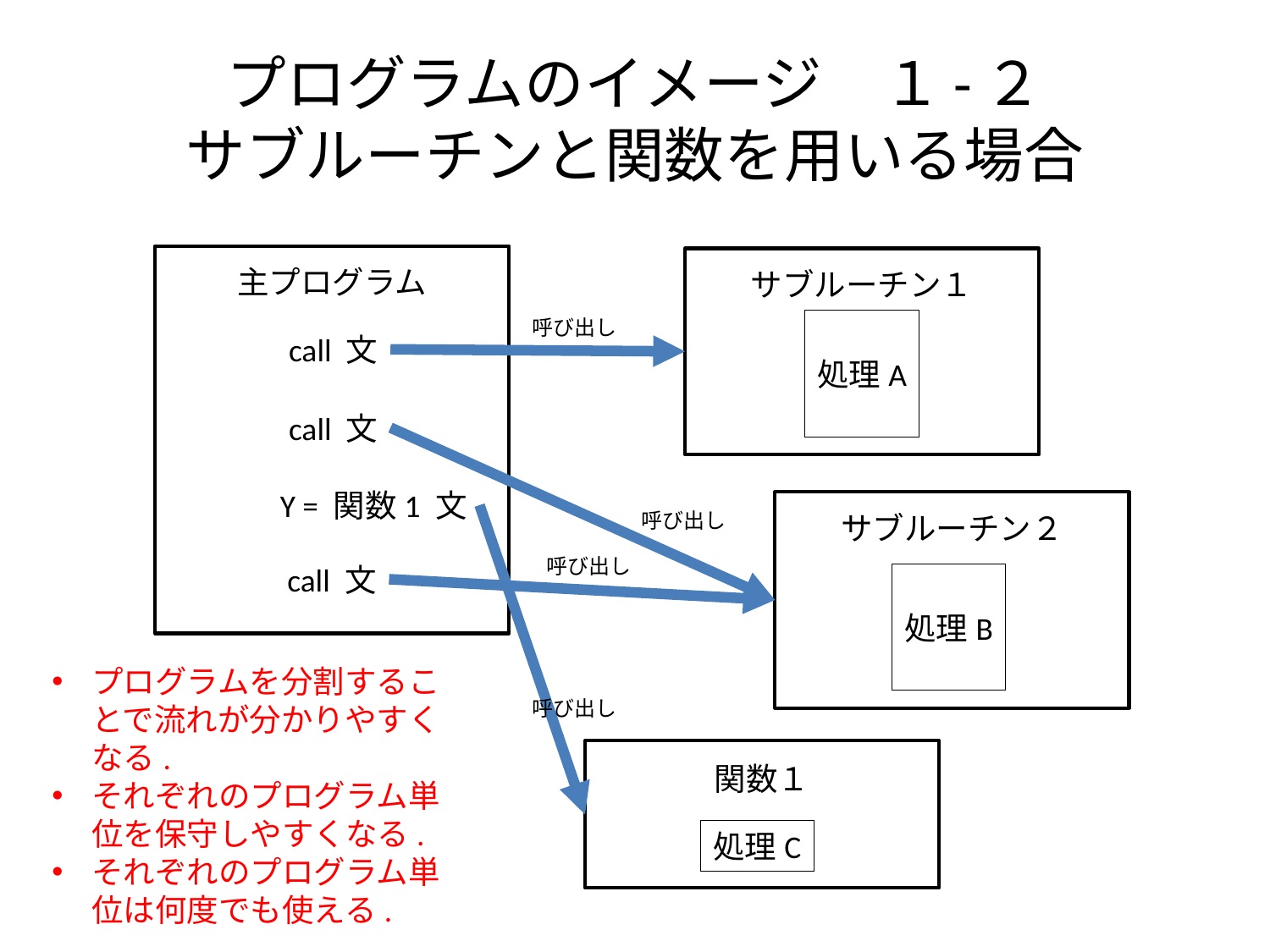

# プログラムのイメージ　１-２ サブルーチンと関数を用いる場合

主プログラム
サブルーチン１
呼び出し

処理A

call 文
call 文
Y = 関数1 文

呼び出し
サブルーチン２
呼び出し
call 文

処理B

プログラムを分割することで流れが分かりやすくなる.
それぞれのプログラム単位を保守しやすくなる.
それぞれのプログラム単位は何度でも使える.
呼び出し

関数１
処理C